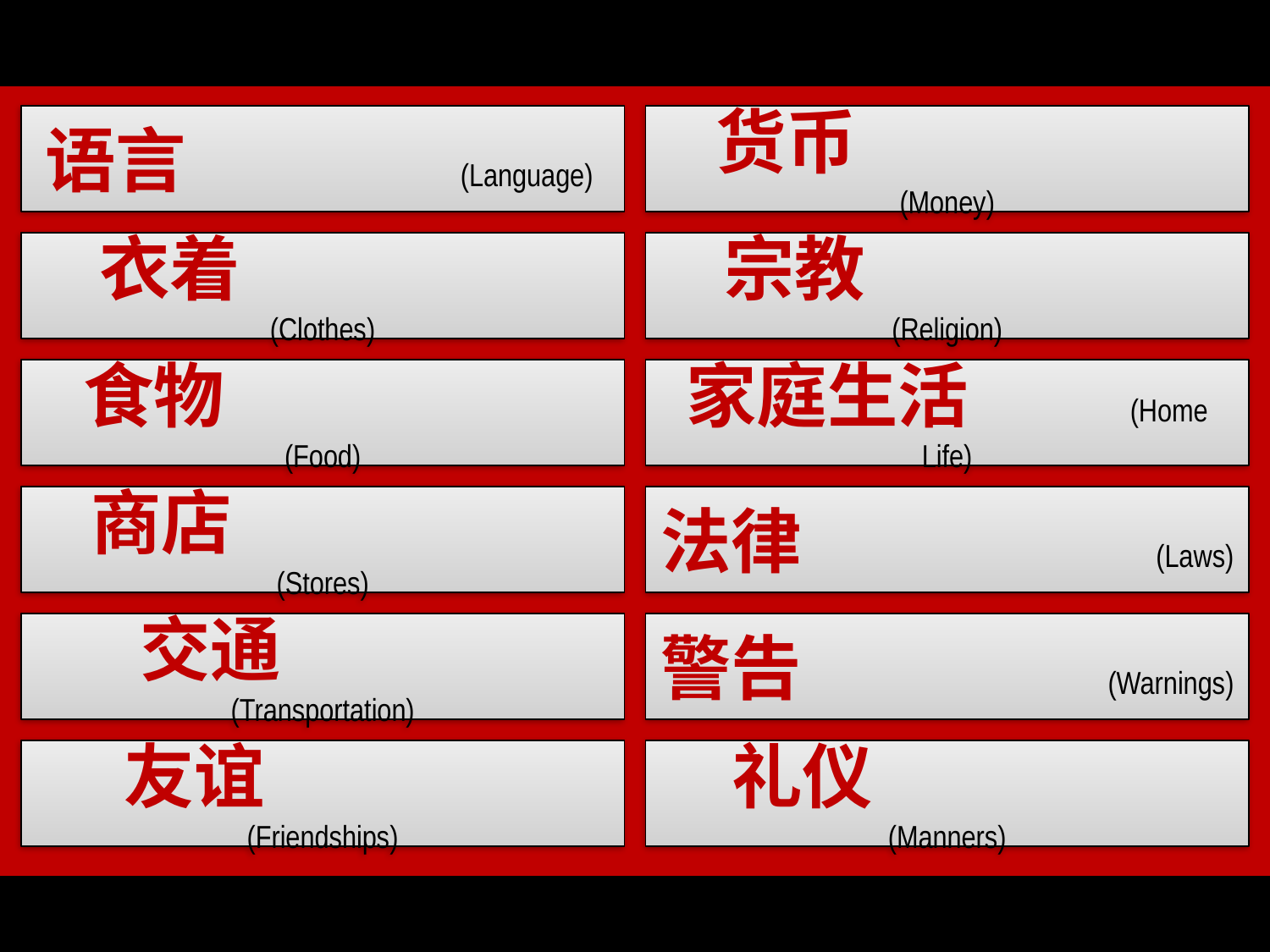

语言                (Language)
货币                     (Money)
衣着                    (Clothes)
宗教                    (Religion)
食物                      (Food)
家庭生活         (Home Life)
商店                     (Stores)
法律                     (Laws)
交通               (Transportation)
警告                  (Warnings)
友谊                 (Friendships)
礼仪                   (Manners)